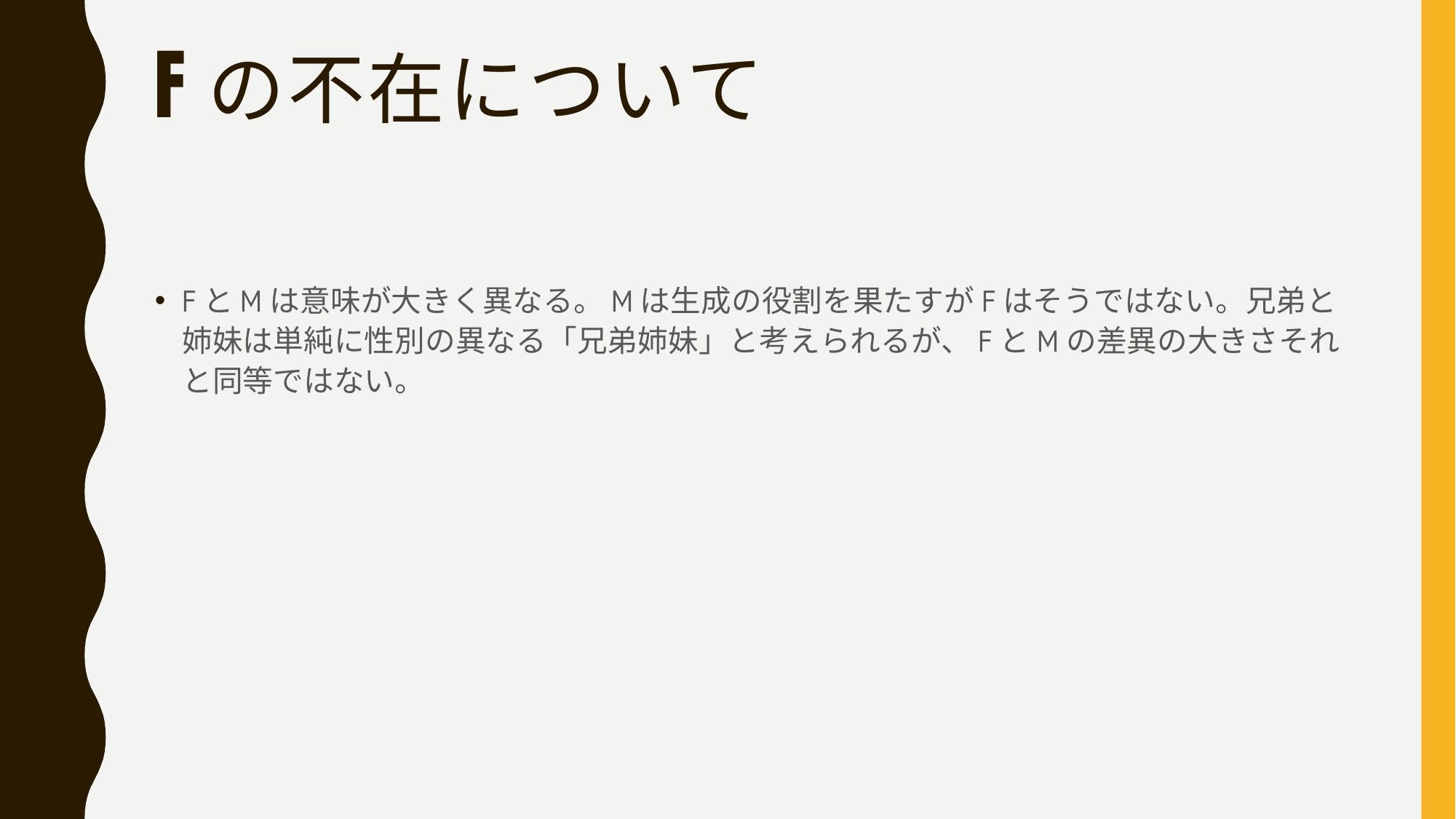

# Fの不在について
FとMは意味が大きく異なる。Mは生成の役割を果たすがFはそうではない。兄弟と姉妹は単純に性別の異なる「兄弟姉妹」と考えられるが、FとMの差異の大きさそれと同等ではない。